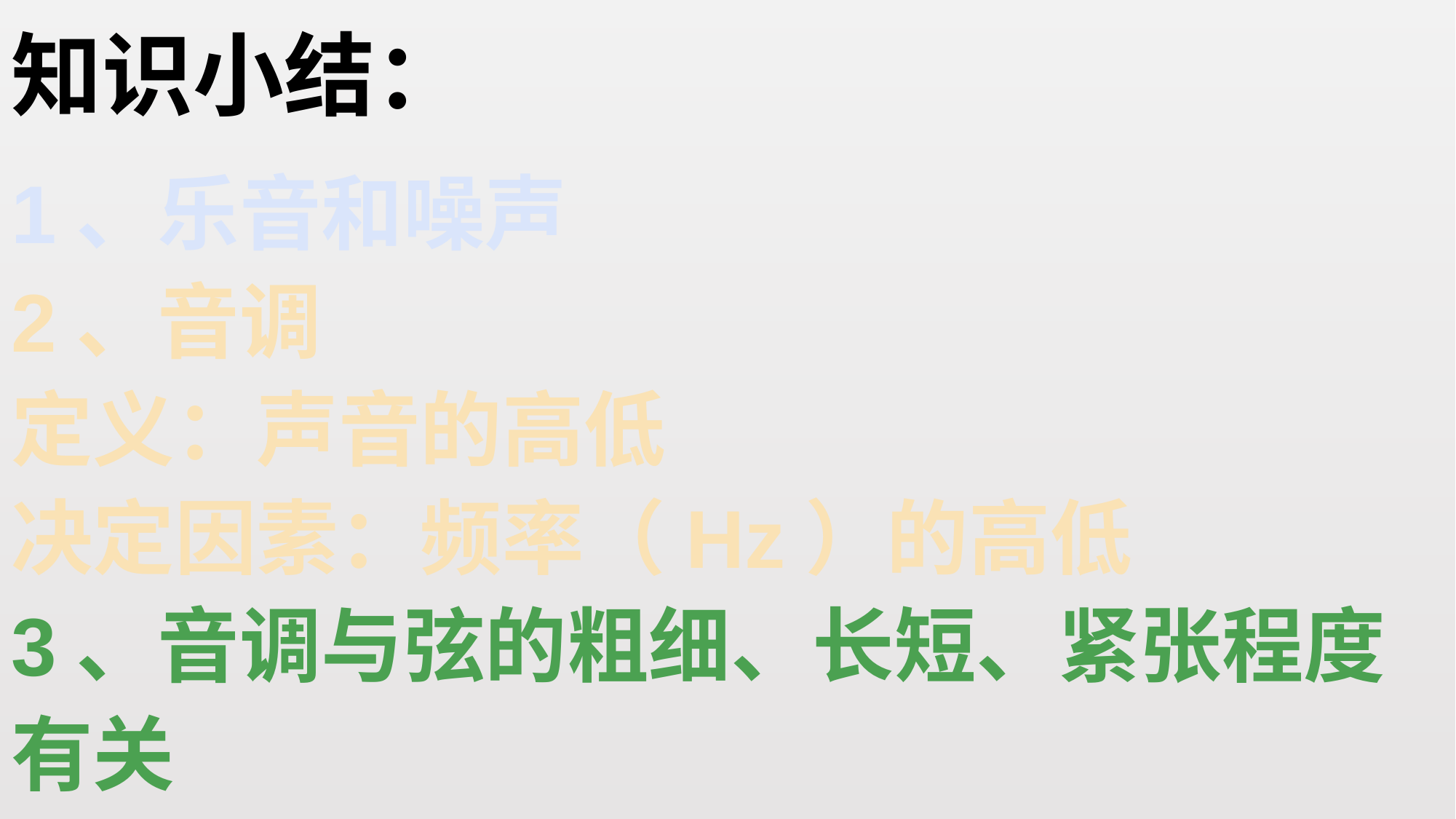

# 知识小结：
1、乐音和噪声
2、音调
定义：声音的高低
决定因素：频率（Hz）的高低
3、音调与弦的粗细、长短、紧张程度有关